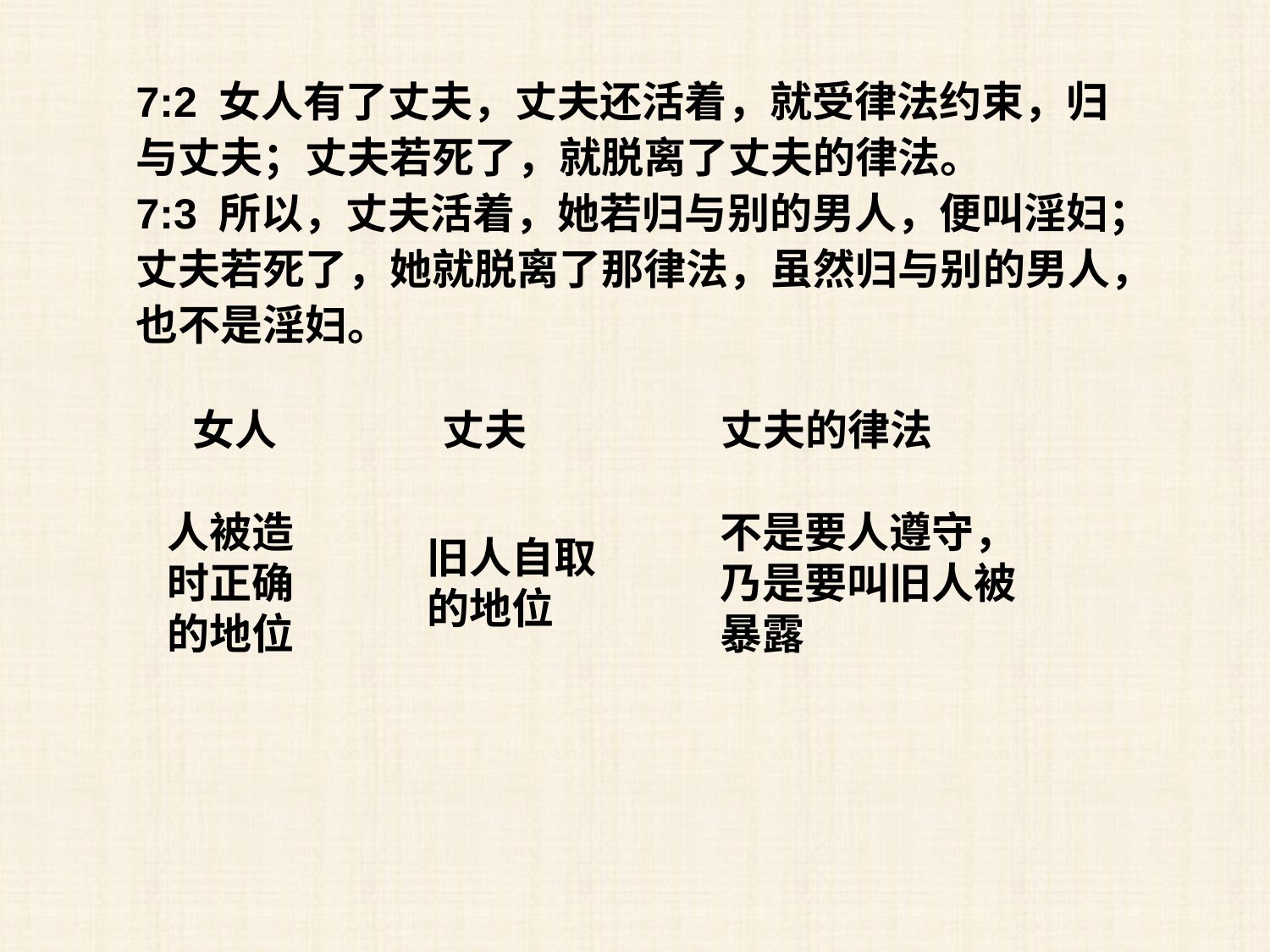

7:2 女人有了丈夫，丈夫还活着，就受律法约束，归与丈夫；丈夫若死了，就脱离了丈夫的律法。
7:3 所以，丈夫活着，她若归与别的男人，便叫淫妇；丈夫若死了，她就脱离了那律法，虽然归与别的男人，也不是淫妇。
 女人
丈夫
丈夫的律法
人被造时正确的地位
不是要人遵守，乃是要叫旧人被暴露
旧人自取的地位